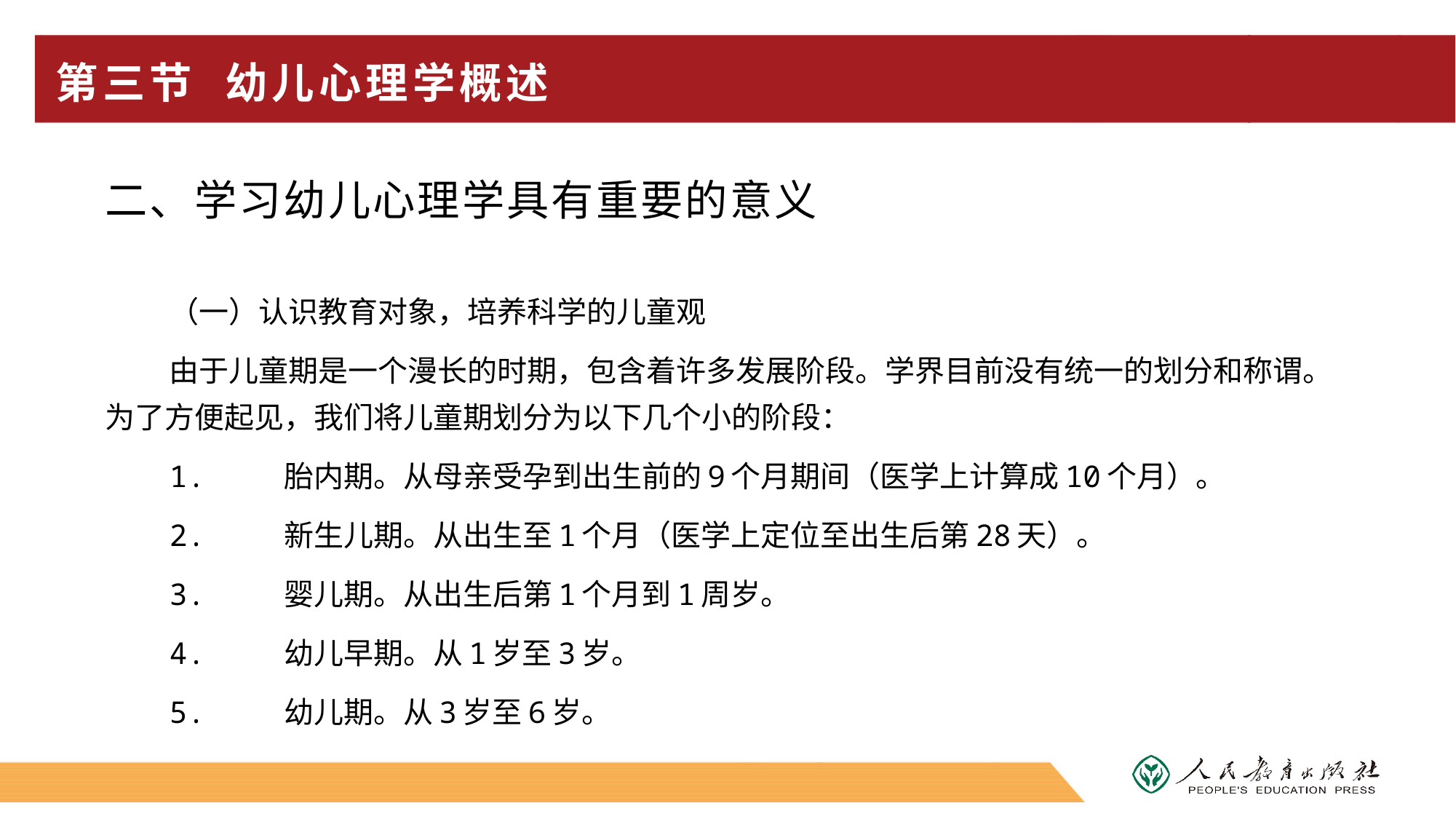

# 第三节  幼儿心理学概述
二、学习幼儿心理学具有重要的意义
（一）认识教育对象，培养科学的儿童观
由于儿童期是一个漫长的时期，包含着许多发展阶段。学界目前没有统一的划分和称谓。为了方便起见，我们将儿童期划分为以下几个小的阶段：
1.	胎内期。从母亲受孕到出生前的9个月期间（医学上计算成10个月）。
2.	新生儿期。从出生至1个月（医学上定位至出生后第28天）。
3.	婴儿期。从出生后第1个月到1周岁。
4.	幼儿早期。从1岁至3岁。
5.	幼儿期。从3岁至6岁。